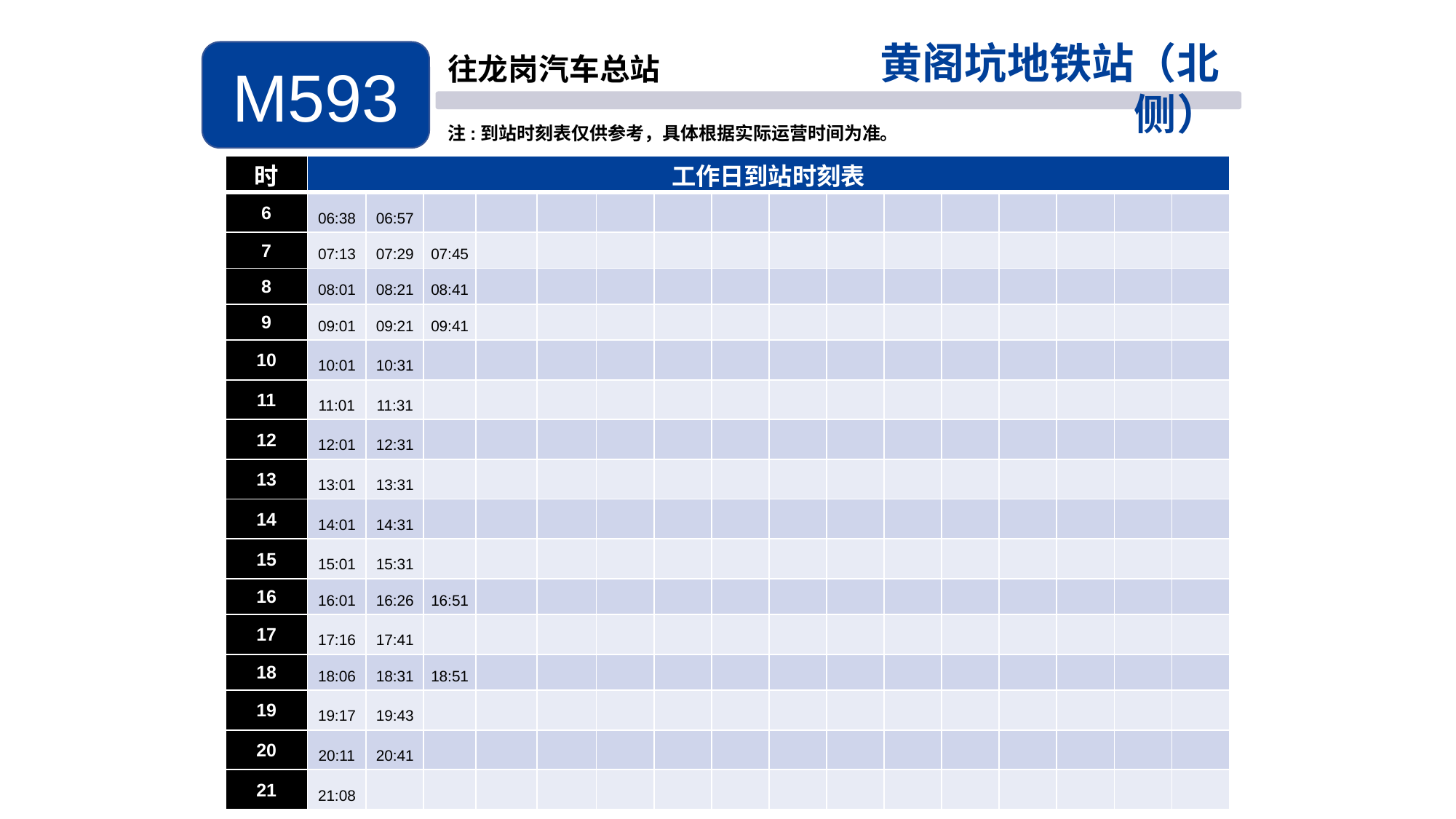

黄阁坑地铁站（北侧）
M593
往龙岗汽车总站

注:到站时刻表仅供参考，具体根据实际运营时间为准。
| 时 | 工作日到站时刻表 |  |  |  |  |  |  |  |  |  |  |  |  |  |  |  |
| --- | --- | --- | --- | --- | --- | --- | --- | --- | --- | --- | --- | --- | --- | --- | --- | --- |
| 6 | 06:38 | 06:57 |  |  |  |  |  |  |  |  |  |  |  |  |  |  |
| 7 | 07:13 | 07:29 | 07:45 |  |  |  |  |  |  |  |  |  |  |  |  |  |
| 8 | 08:01 | 08:21 | 08:41 |  |  |  |  |  |  |  |  |  |  |  |  |  |
| 9 | 09:01 | 09:21 | 09:41 |  |  |  |  |  |  |  |  |  |  |  |  |  |
| 10 | 10:01 | 10:31 |  |  |  |  |  |  |  |  |  |  |  |  |  |  |
| 11 | 11:01 | 11:31 |  |  |  |  |  |  |  |  |  |  |  |  |  |  |
| 12 | 12:01 | 12:31 |  |  |  |  |  |  |  |  |  |  |  |  |  |  |
| 13 | 13:01 | 13:31 |  |  |  |  |  |  |  |  |  |  |  |  |  |  |
| 14 | 14:01 | 14:31 |  |  |  |  |  |  |  |  |  |  |  |  |  |  |
| 15 | 15:01 | 15:31 |  |  |  |  |  |  |  |  |  |  |  |  |  |  |
| 16 | 16:01 | 16:26 | 16:51 |  |  |  |  |  |  |  |  |  |  |  |  |  |
| 17 | 17:16 | 17:41 |  |  |  |  |  |  |  |  |  |  |  |  |  |  |
| 18 | 18:06 | 18:31 | 18:51 |  |  |  |  |  |  |  |  |  |  |  |  |  |
| 19 | 19:17 | 19:43 |  |  |  |  |  |  |  |  |  |  |  |  |  |  |
| 20 | 20:11 | 20:41 |  |  |  |  |  |  |  |  |  |  |  |  |  |  |
| 21 | 21:08 |  |  |  |  |  |  |  |  |  |  |  |  |  |  |  |